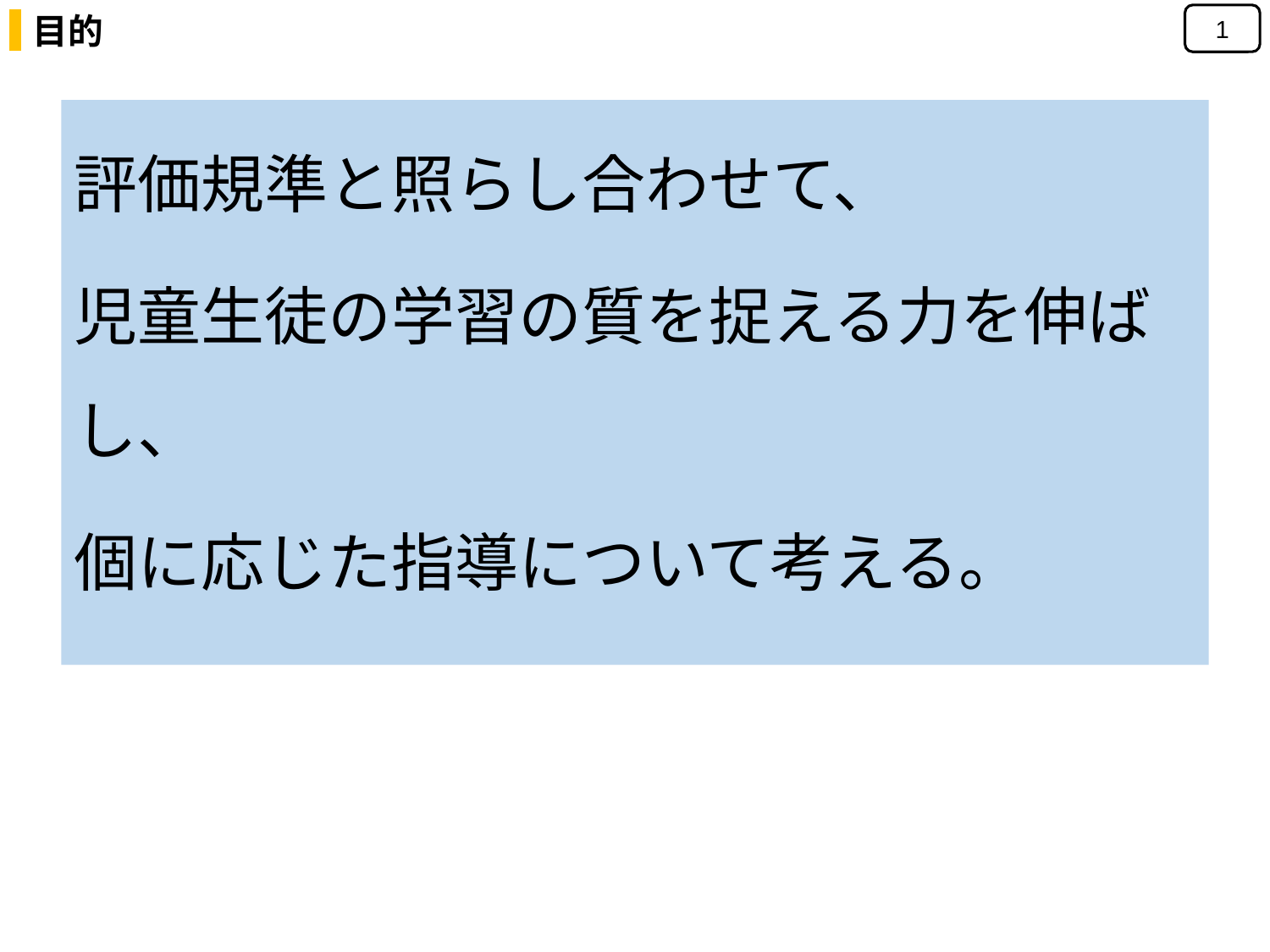

目的
1

評価規準と照らし合わせて、
児童生徒の学習の質を捉える力を伸ばし、
個に応じた指導について考える。